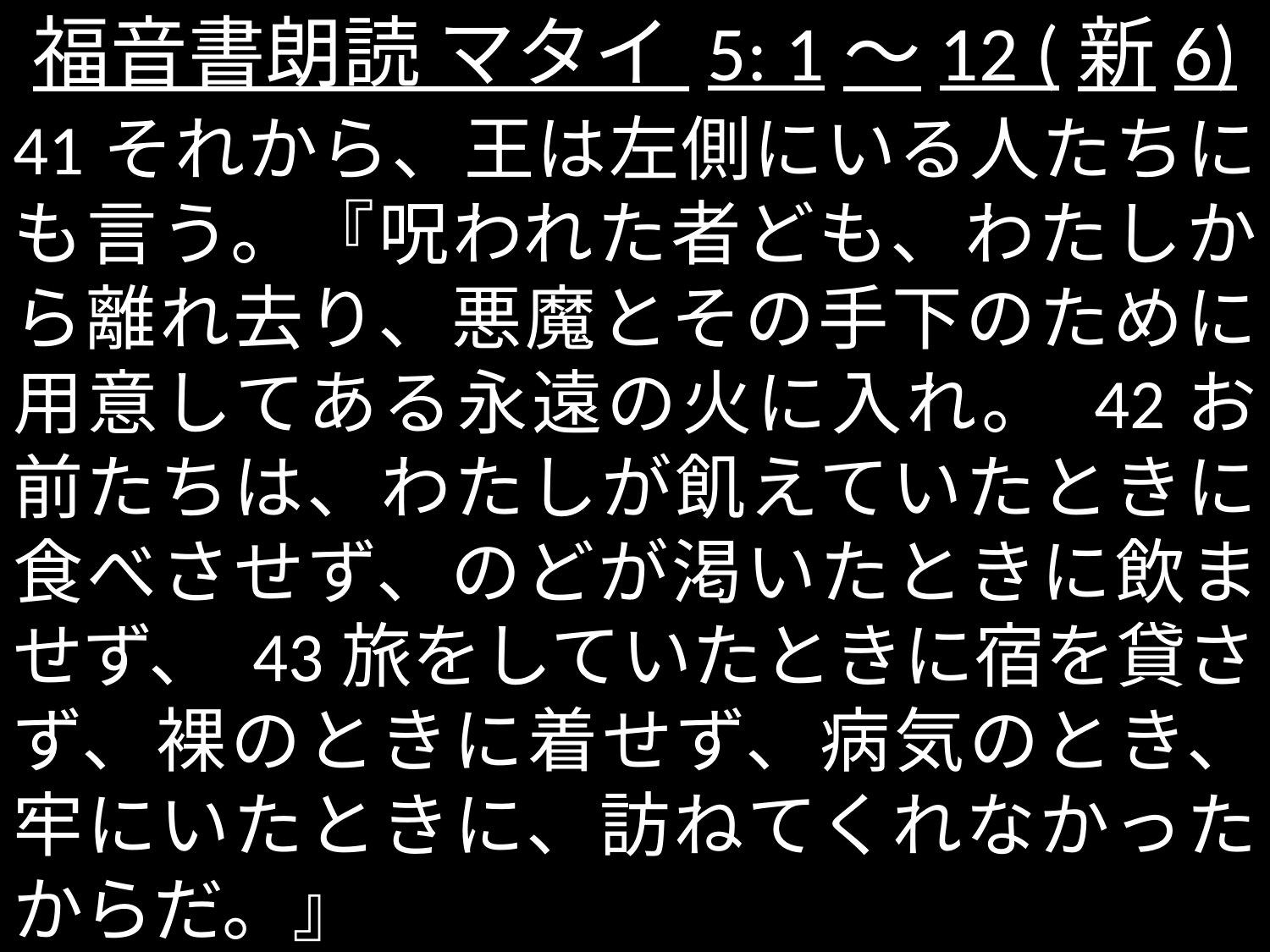

# 福音書朗読 マタイ 5: 1～12 (新6)
41それから、王は左側にいる人たちにも言う。『呪われた者ども、わたしから離れ去り、悪魔とその手下のために用意してある永遠の火に入れ。 42お前たちは、わたしが飢えていたときに食べさせず、のどが渇いたときに飲ませず、 43旅をしていたときに宿を貸さず、裸のときに着せず、病気のとき、牢にいたときに、訪ねてくれなかったからだ。』